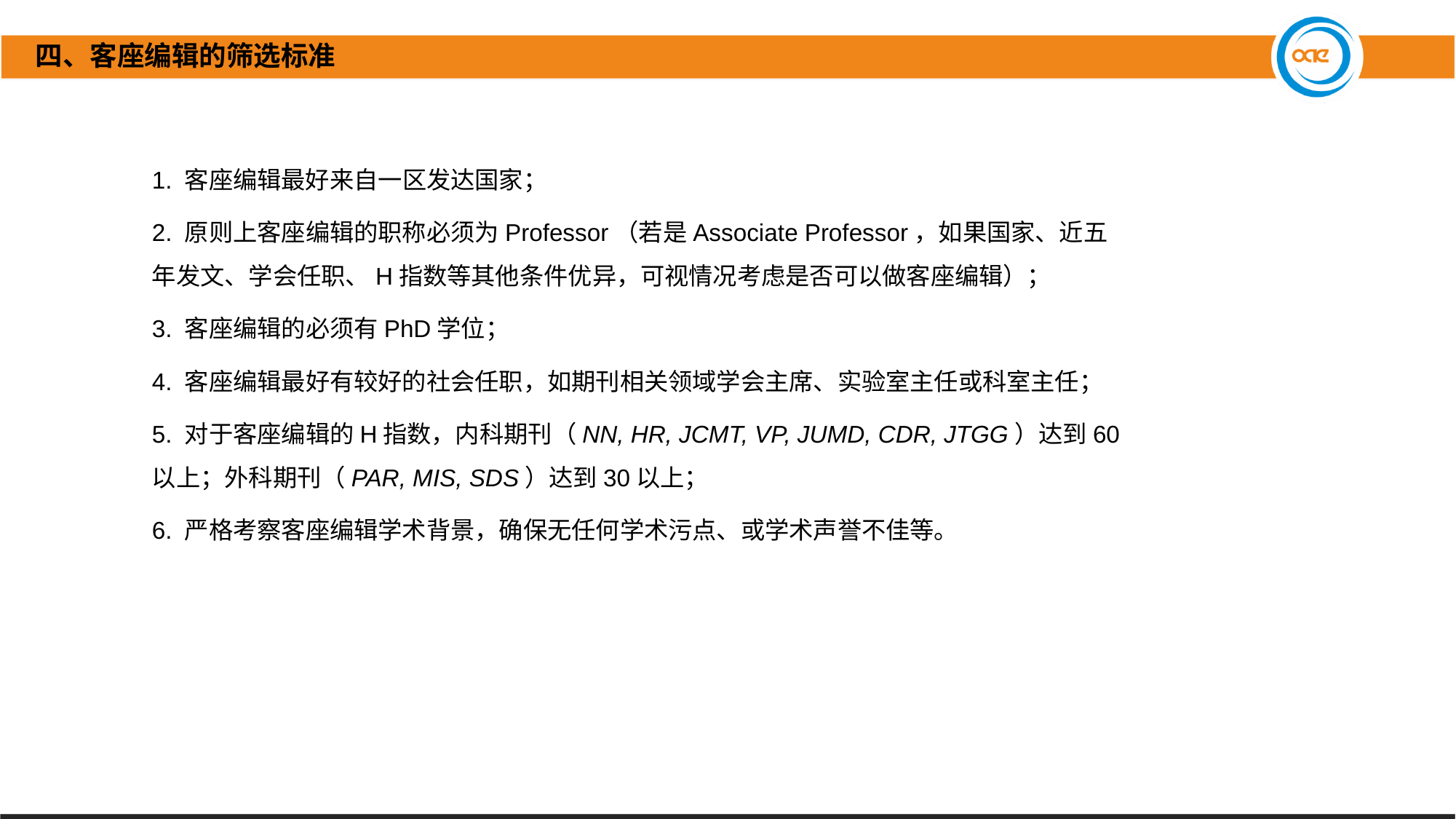

四、客座编辑的筛选标准
1. 客座编辑最好来自一区发达国家；
2. 原则上客座编辑的职称必须为Professor（若是Associate Professor，如果国家、近五年发文、学会任职、H指数等其他条件优异，可视情况考虑是否可以做客座编辑）；
3. 客座编辑的必须有PhD学位；
4. 客座编辑最好有较好的社会任职，如期刊相关领域学会主席、实验室主任或科室主任；
5. 对于客座编辑的H指数，内科期刊（NN, HR, JCMT, VP, JUMD, CDR, JTGG）达到60以上；外科期刊（PAR, MIS, SDS）达到30以上；
6. 严格考察客座编辑学术背景，确保无任何学术污点、或学术声誉不佳等。